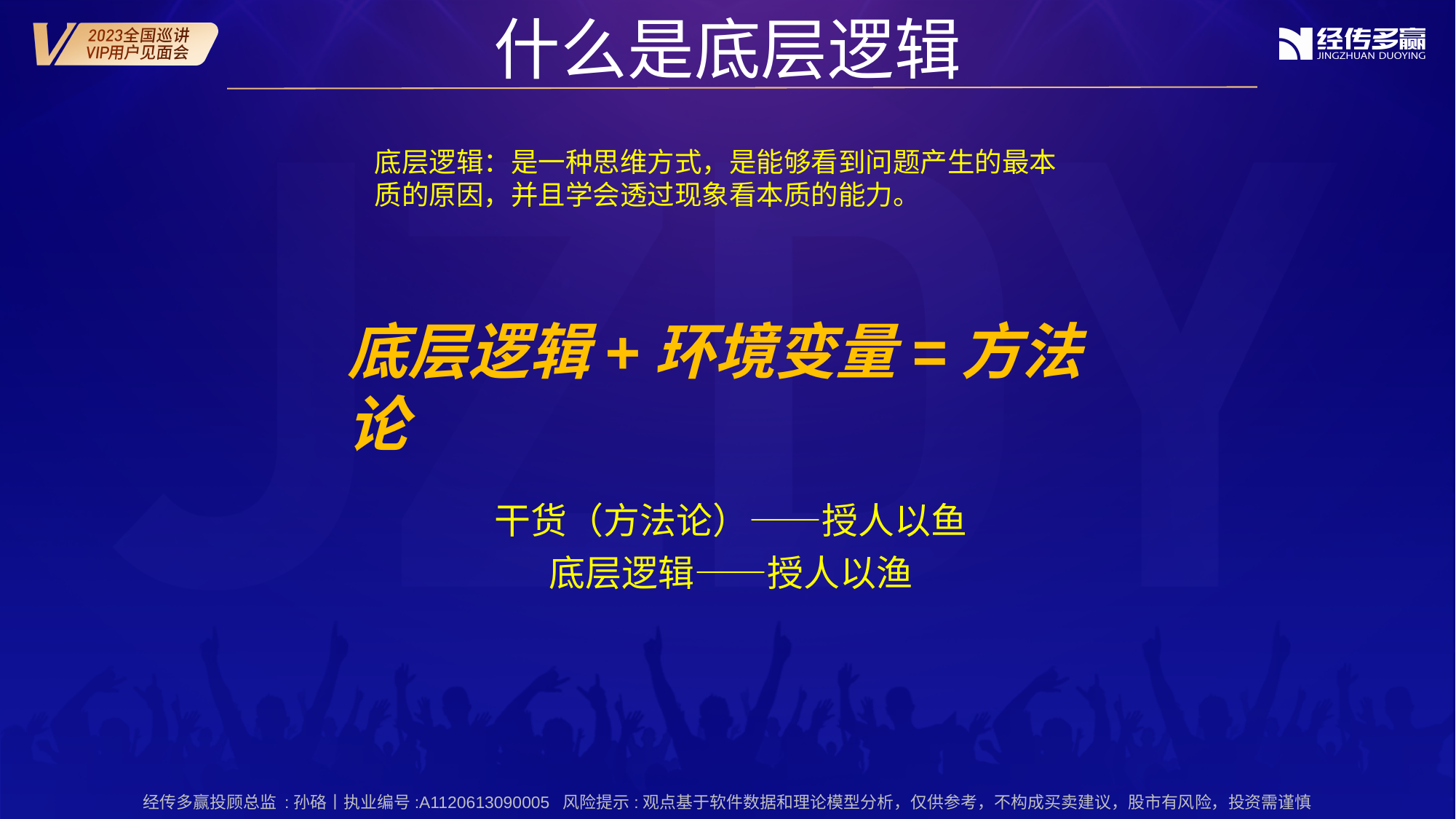

什么是底层逻辑
底层逻辑：是一种思维方式，是能够看到问题产生的最本质的原因，并且学会透过现象看本质的能力。
底层逻辑+环境变量=方法论
干货（方法论）——授人以鱼
底层逻辑——授人以渔